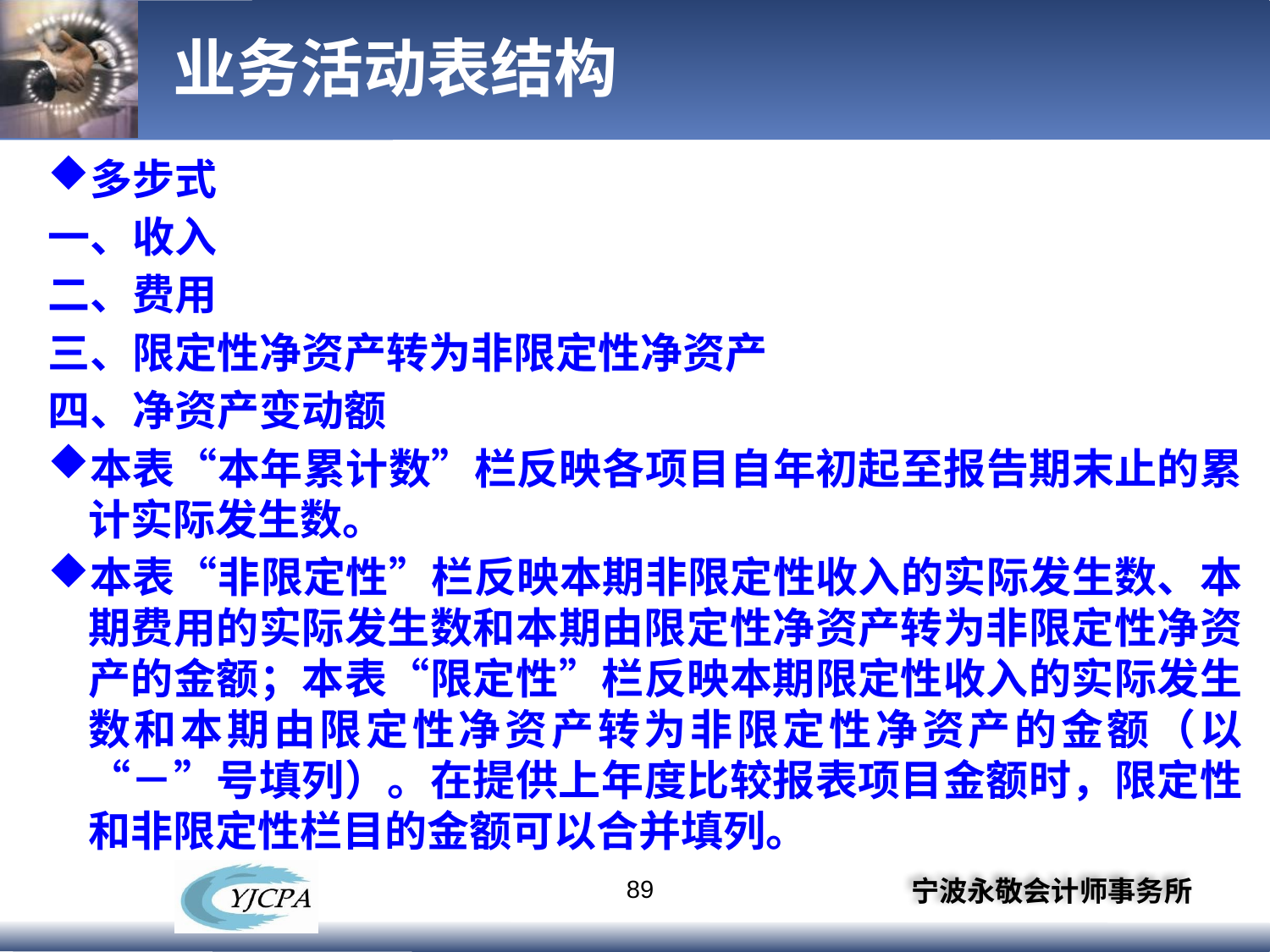

# 业务活动表结构
多步式
一、收入
二、费用
三、限定性净资产转为非限定性净资产
四、净资产变动额
本表“本年累计数”栏反映各项目自年初起至报告期末止的累计实际发生数。
本表“非限定性”栏反映本期非限定性收入的实际发生数、本期费用的实际发生数和本期由限定性净资产转为非限定性净资产的金额；本表“限定性”栏反映本期限定性收入的实际发生数和本期由限定性净资产转为非限定性净资产的金额（以“－”号填列）。在提供上年度比较报表项目金额时，限定性和非限定性栏目的金额可以合并填列。